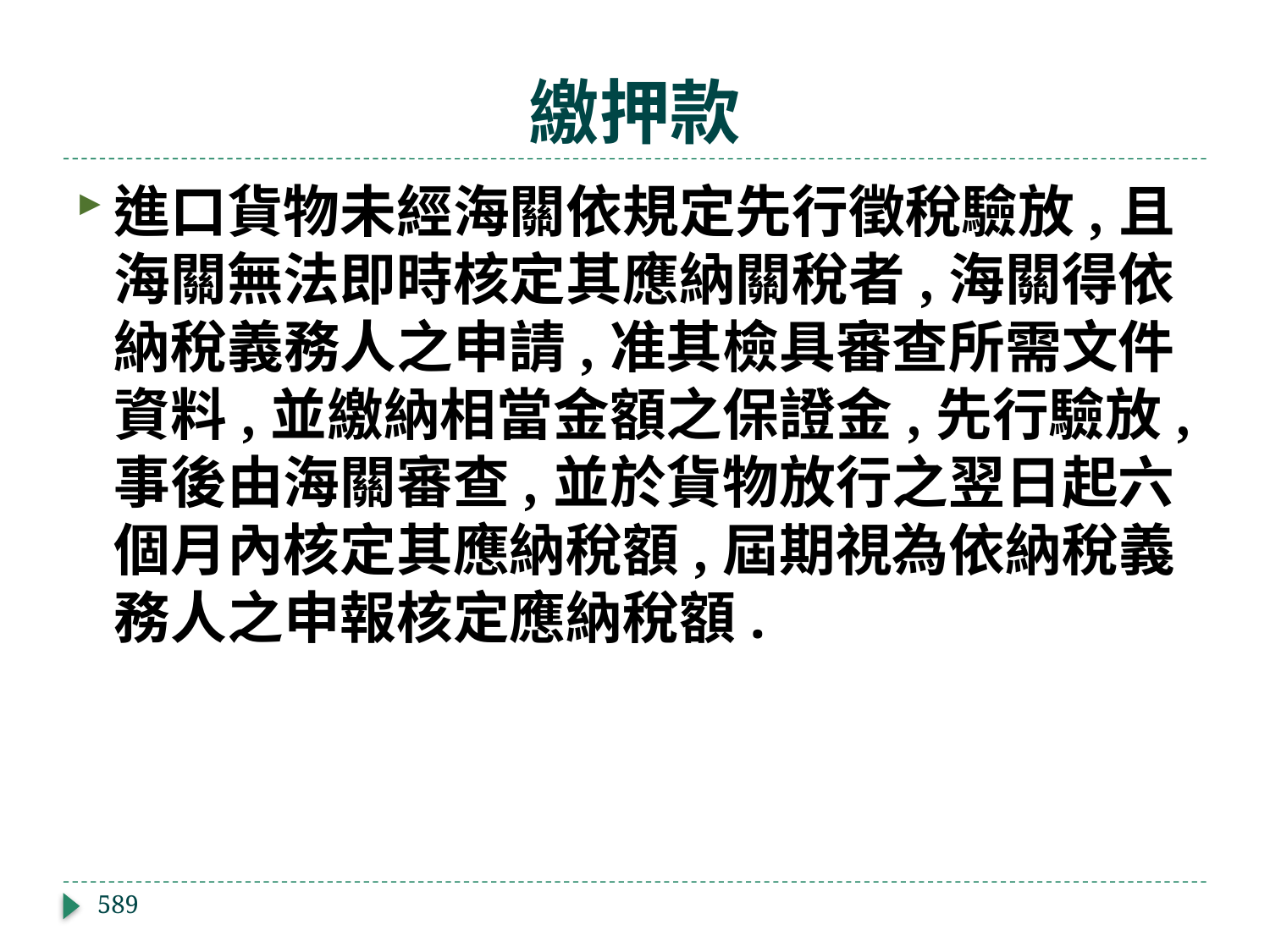

# 繳押款
進口貨物未經海關依規定先行徵稅驗放,且海關無法即時核定其應納關稅者,海關得依納稅義務人之申請,准其檢具審查所需文件資料,並繳納相當金額之保證金,先行驗放,事後由海關審查,並於貨物放行之翌日起六個月內核定其應納稅額,屆期視為依納稅義務人之申報核定應納稅額.
589